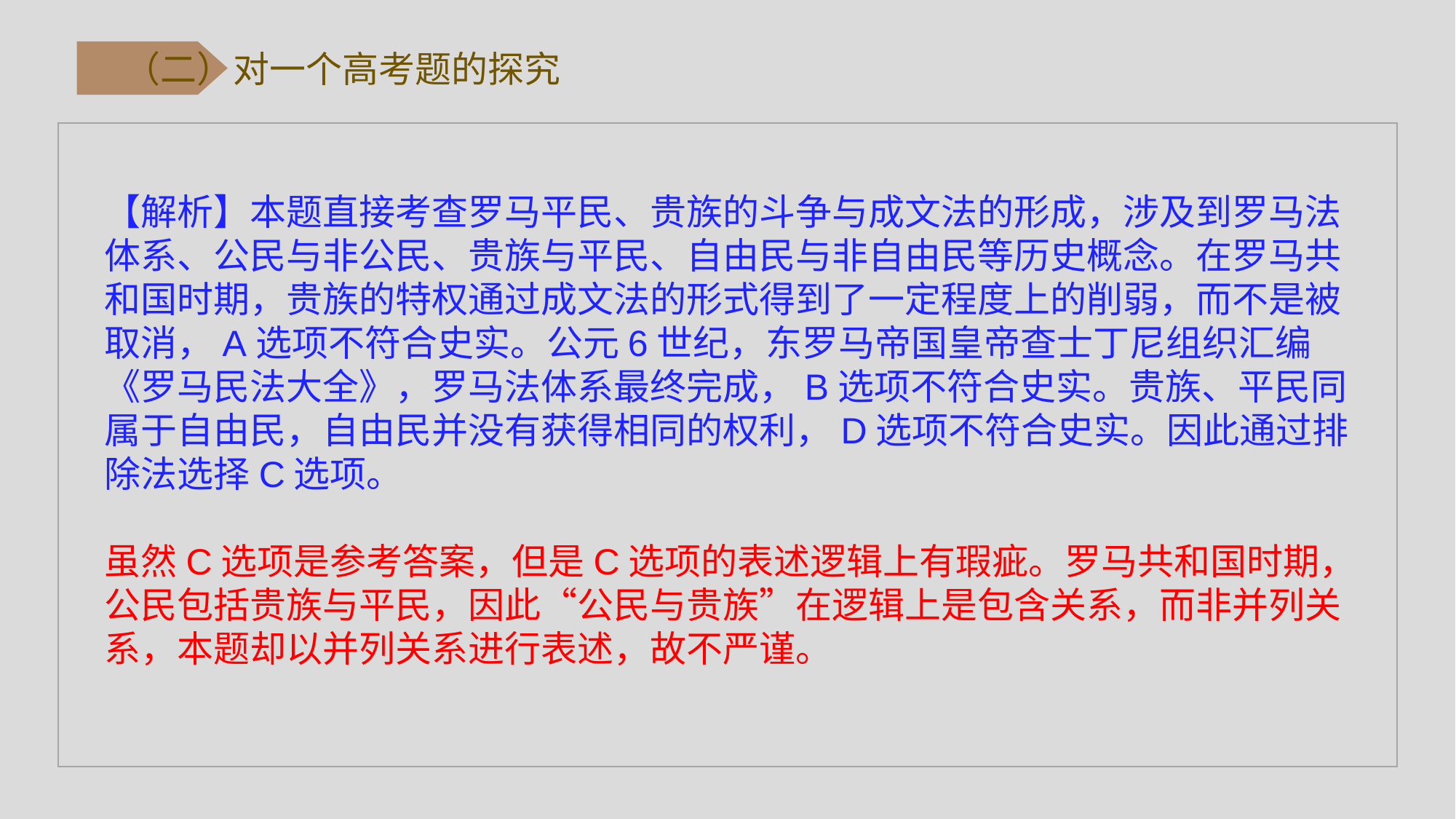

（二）对一个高考题的探究

【解析】本题直接考查罗马平民、贵族的斗争与成文法的形成，涉及到罗马法体系、公民与非公民、贵族与平民、自由民与非自由民等历史概念。在罗马共和国时期，贵族的特权通过成文法的形式得到了一定程度上的削弱，而不是被取消，A选项不符合史实。公元6世纪，东罗马帝国皇帝查士丁尼组织汇编《罗马民法大全》，罗马法体系最终完成，B选项不符合史实。贵族、平民同属于自由民，自由民并没有获得相同的权利，D选项不符合史实。因此通过排除法选择C选项。

虽然C选项是参考答案，但是C选项的表述逻辑上有瑕疵。罗马共和国时期，公民包括贵族与平民，因此“公民与贵族”在逻辑上是包含关系，而非并列关系，本题却以并列关系进行表述，故不严谨。